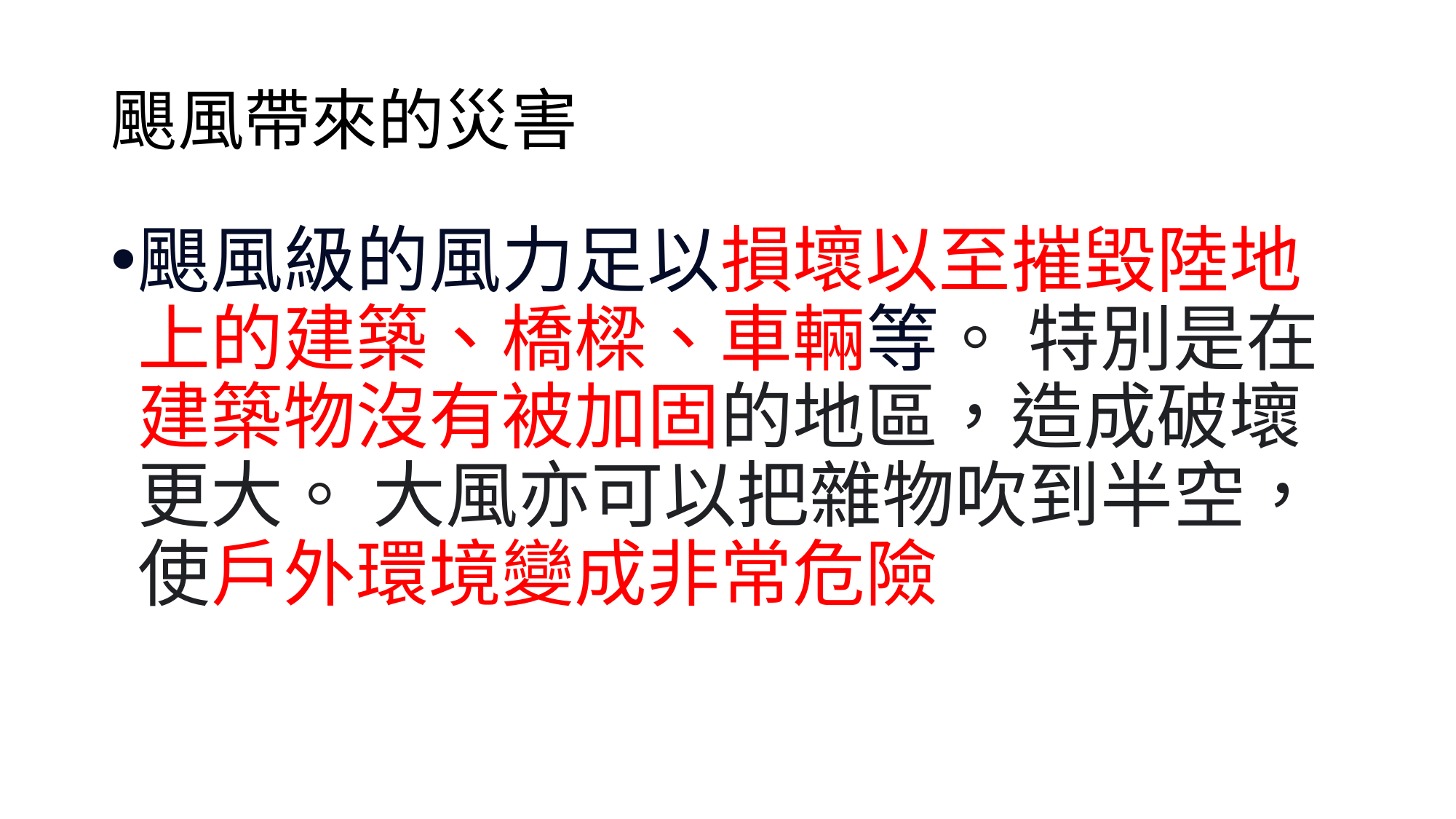

# 颶風帶來的災害
颶風級的風力足以損壞以至摧毀陸地上的建築、橋樑、車輛等。 特別是在建築物沒有被加固的地區，造成破壞更大。 大風亦可以把雜物吹到半空，使戶外環境變成非常危險